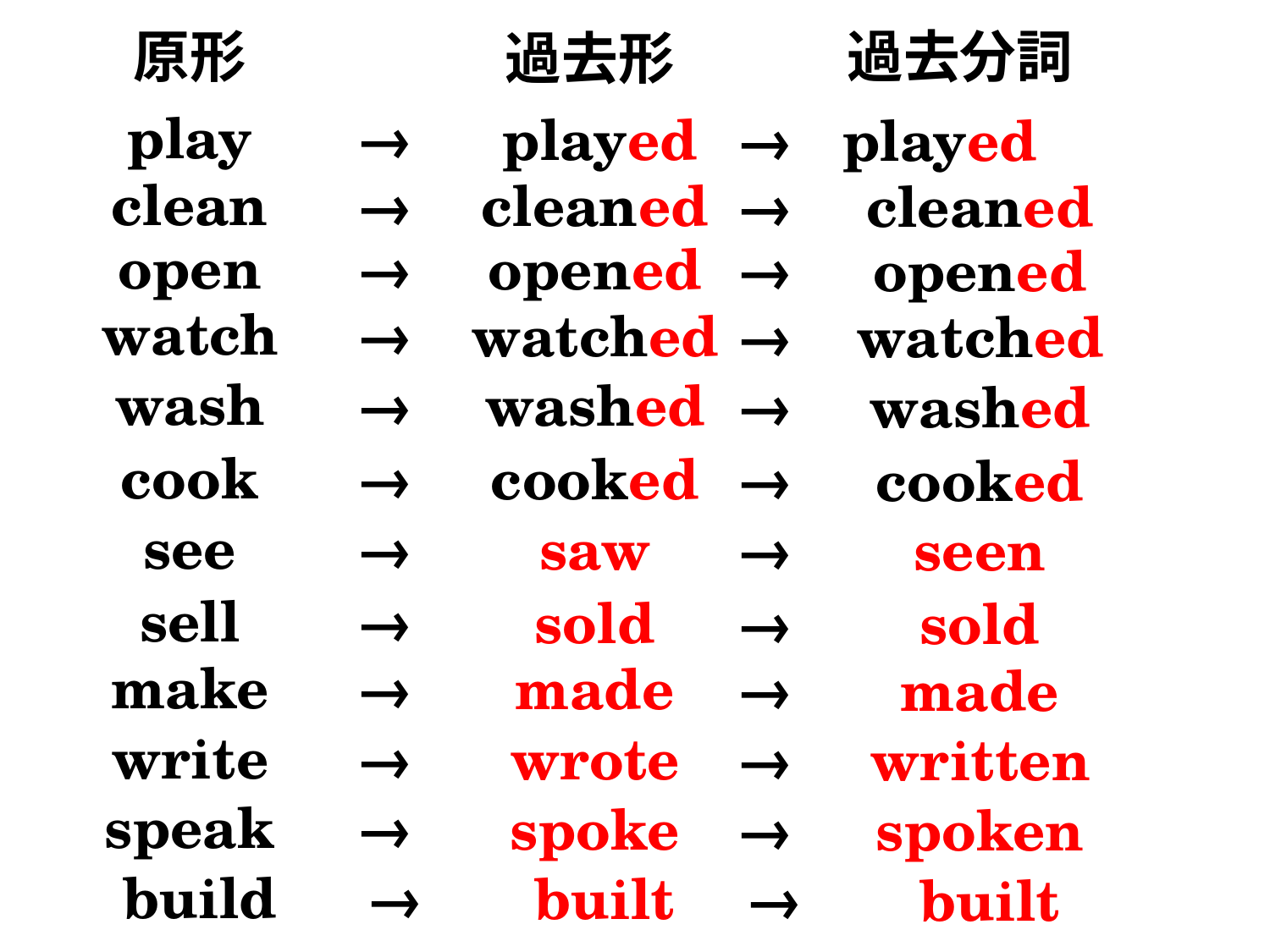

原形
過去分詞
過去形
play
→
played
→
played
clean
→
cleaned
→
cleaned
open
→
opened
→
opened
watch
→
watched
→
watched
wash
→
washed
→
washed
cook
→
cooked
→
cooked
see
→
saw
→
seen
sell
→
sold
→
sold
make
→
made
→
made
write
→
wrote
→
written
speak
→
spoke
→
spoken
build
→
built
→
built